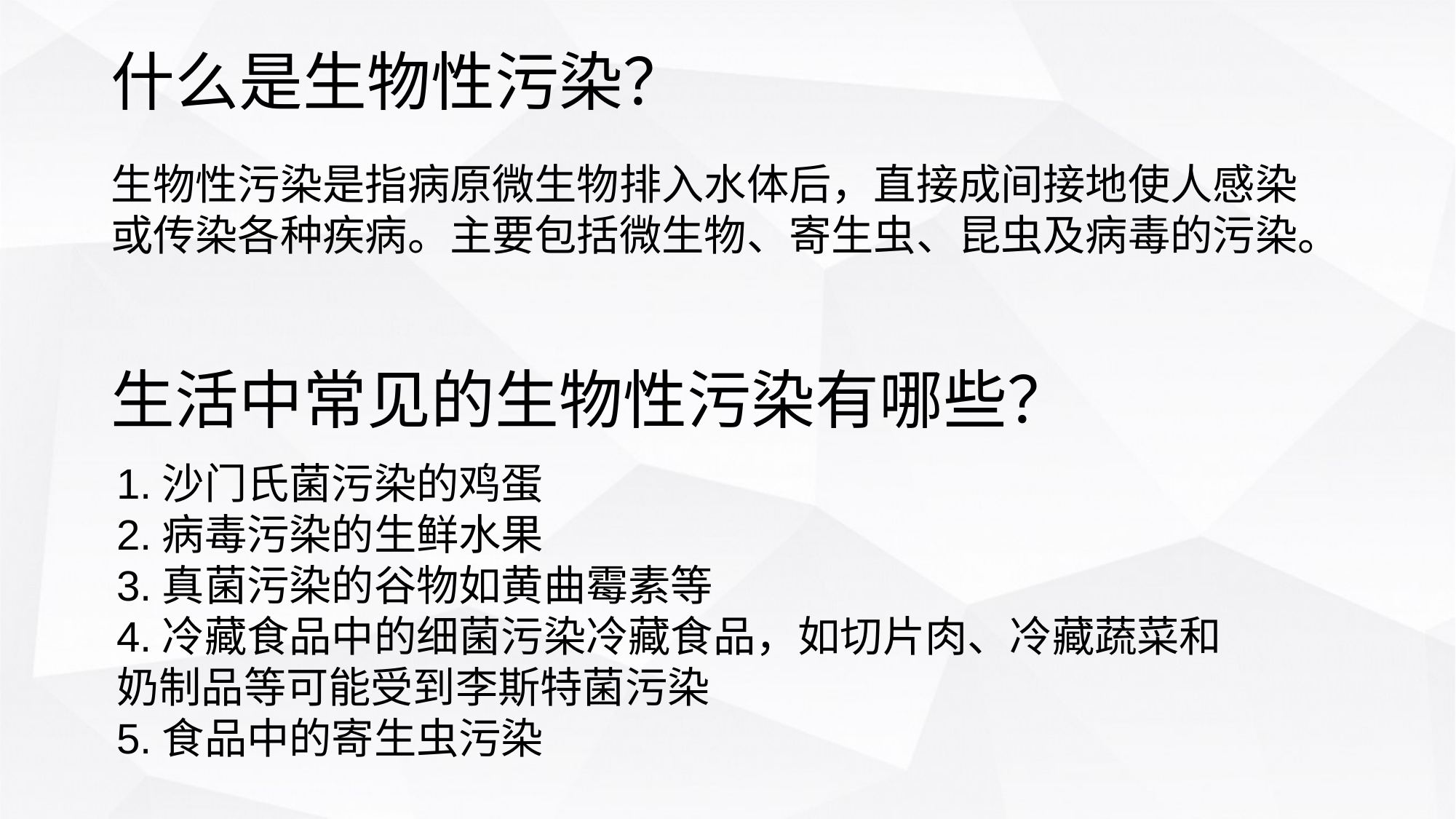

# 什么是生物性污染？
生物性污染是指病原微生物排入水体后，直接成间接地使人感染或传染各种疾病。主要包括微生物、寄生虫、昆虫及病毒的污染。
生活中常见的生物性污染有哪些？
1.沙门氏菌污染的鸡蛋
2.病毒污染的生鲜水果
3.真菌污染的谷物如黄曲霉素等
4.冷藏食品中的细菌污染冷藏食品，如切片肉、冷藏蔬菜和奶制品等可能受到李斯特菌污染
5.食品中的寄生虫污染